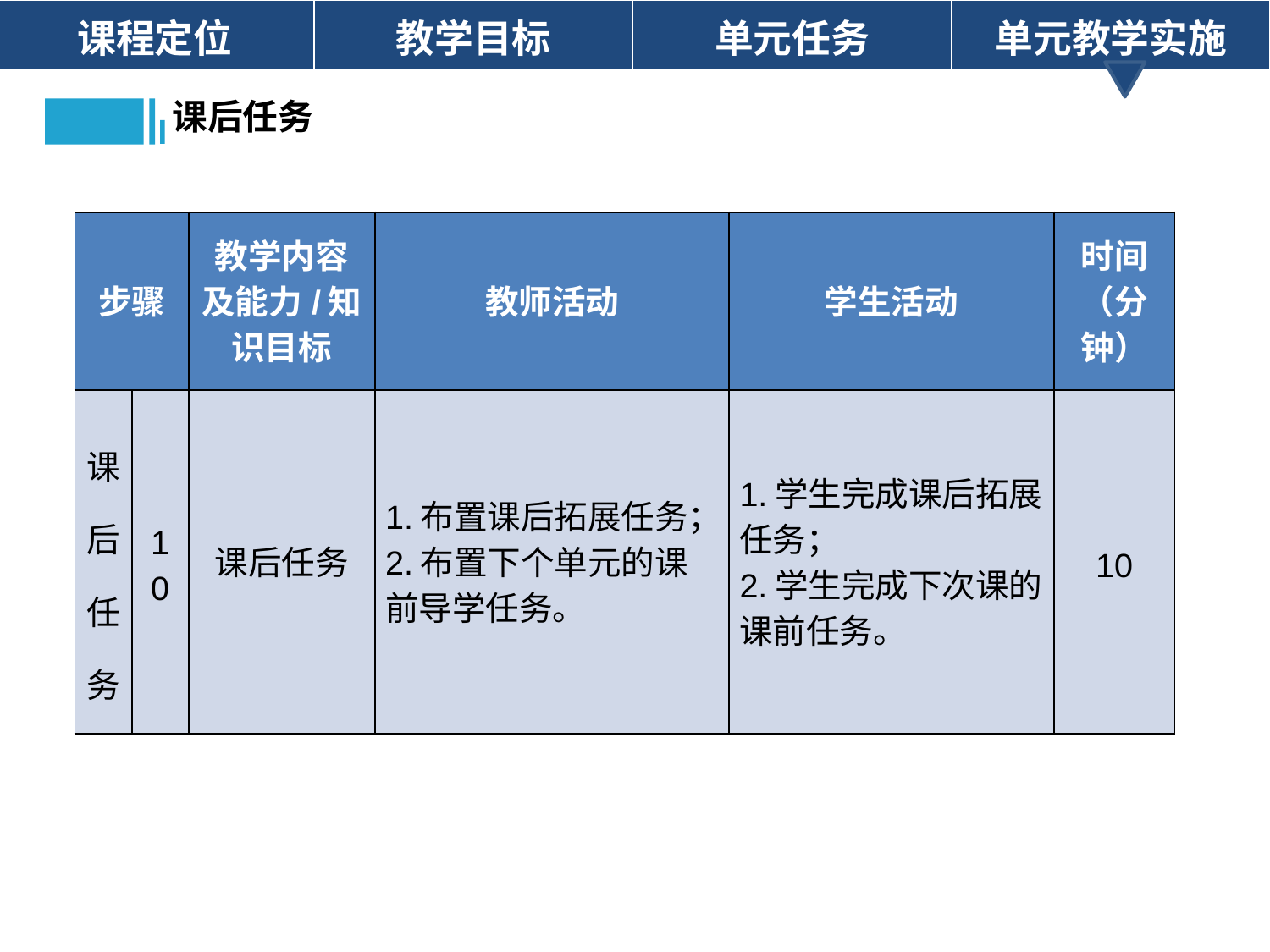

| 课程定位 | 教学目标 | 单元任务 | 单元教学实施 |
| --- | --- | --- | --- |

课后任务

| 步骤 |  | 教学内容及能力/知识目标 | 教师活动 | 学生活动 | 时间（分钟） |
| --- | --- | --- | --- | --- | --- |
| 课后任务 | 10 | 课后任务 | 1.布置课后拓展任务； 2.布置下个单元的课前导学任务。 | 1.学生完成课后拓展任务； 2.学生完成下次课的课前任务。 | 10 |